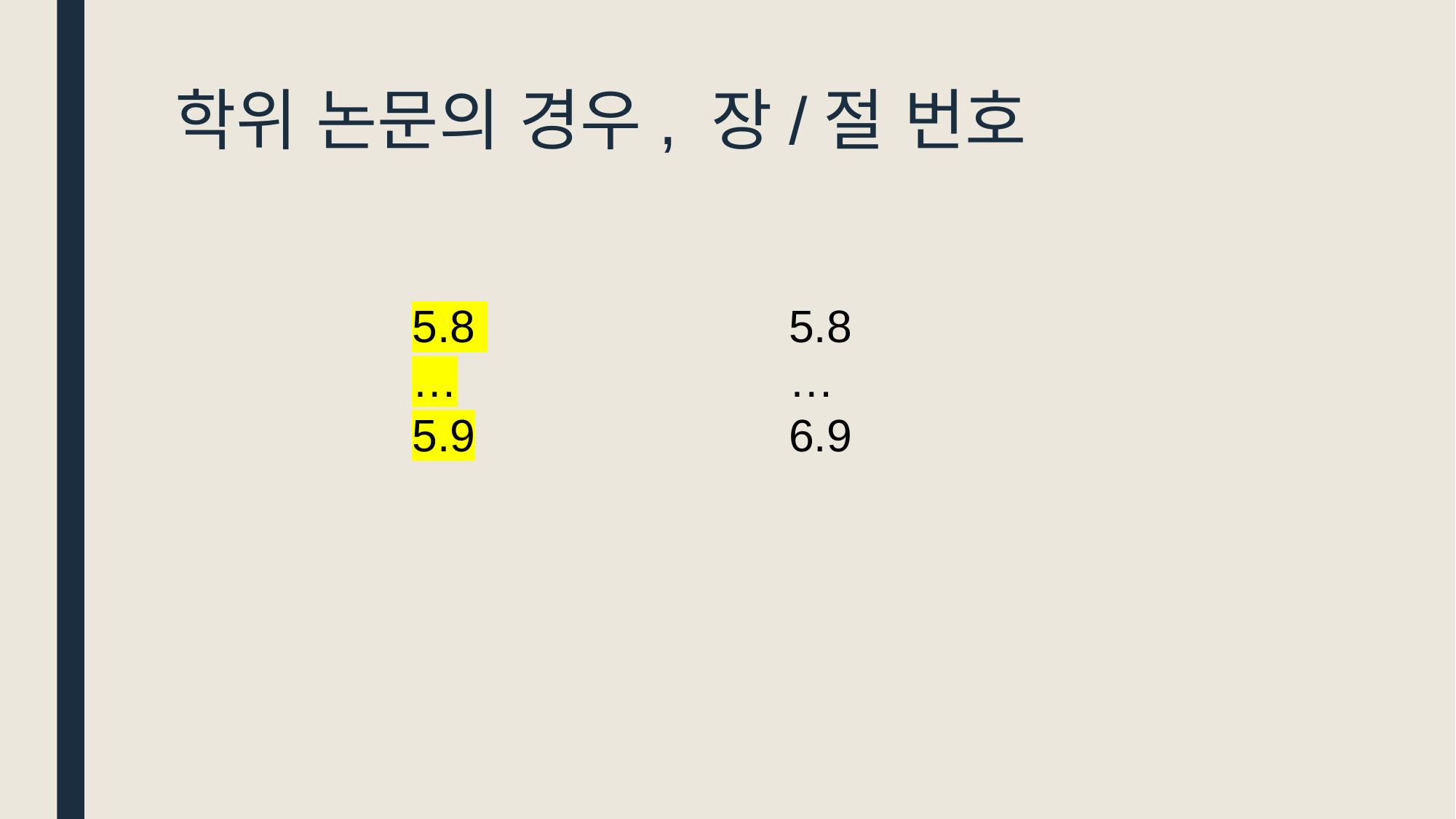

# 학위 논문의 경우, 장/절 번호
5.8
…
5.9
5.8
…
6.9